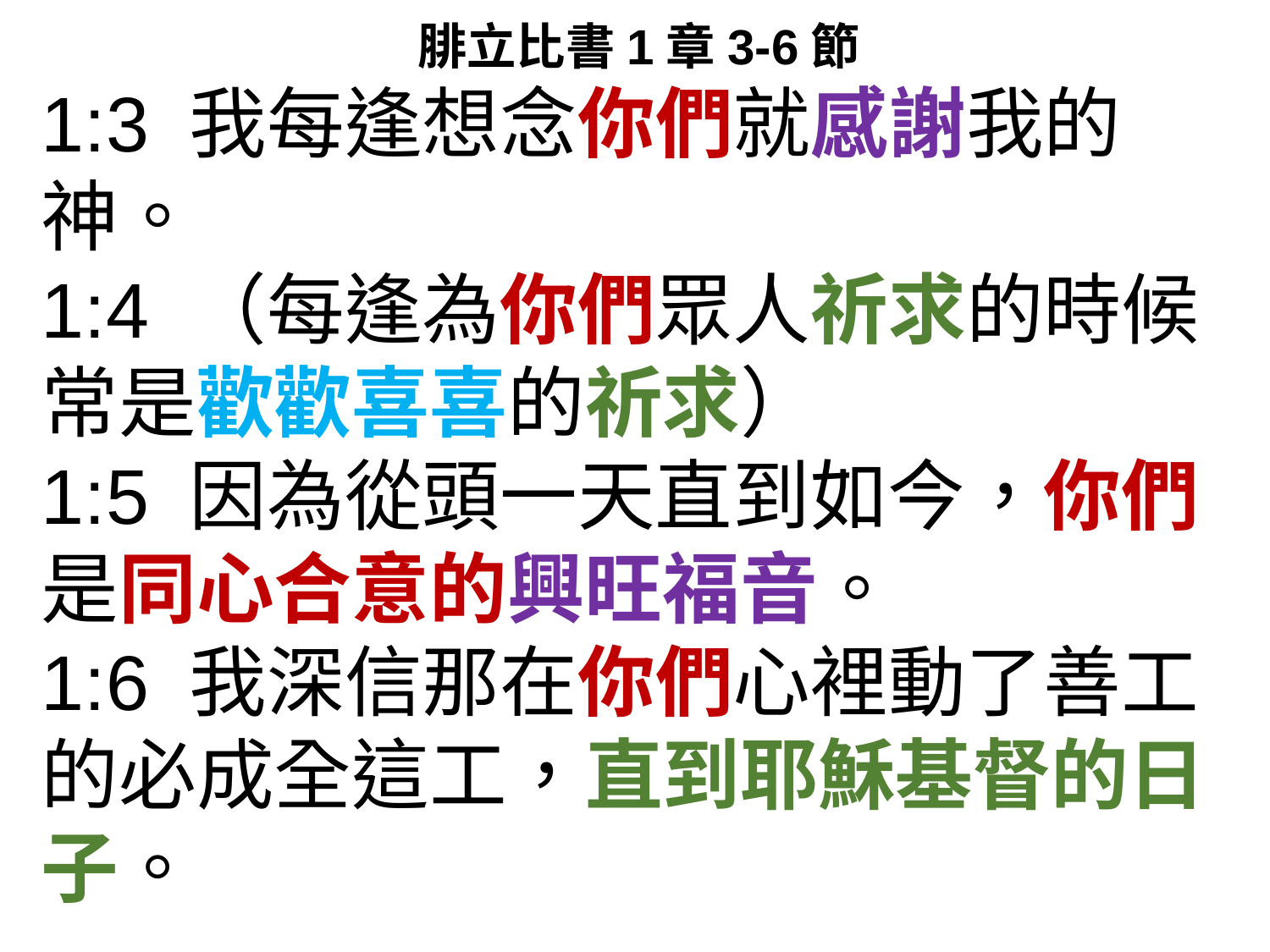

腓立比書1章3-6節
1:3 我每逢想念你們就感謝我的　神。
1:4 （每逢為你們眾人祈求的時候常是歡歡喜喜的祈求）
1:5 因為從頭一天直到如今，你們是同心合意的興旺福音。
1:6 我深信那在你們心裡動了善工的必成全這工，直到耶穌基督的日子。